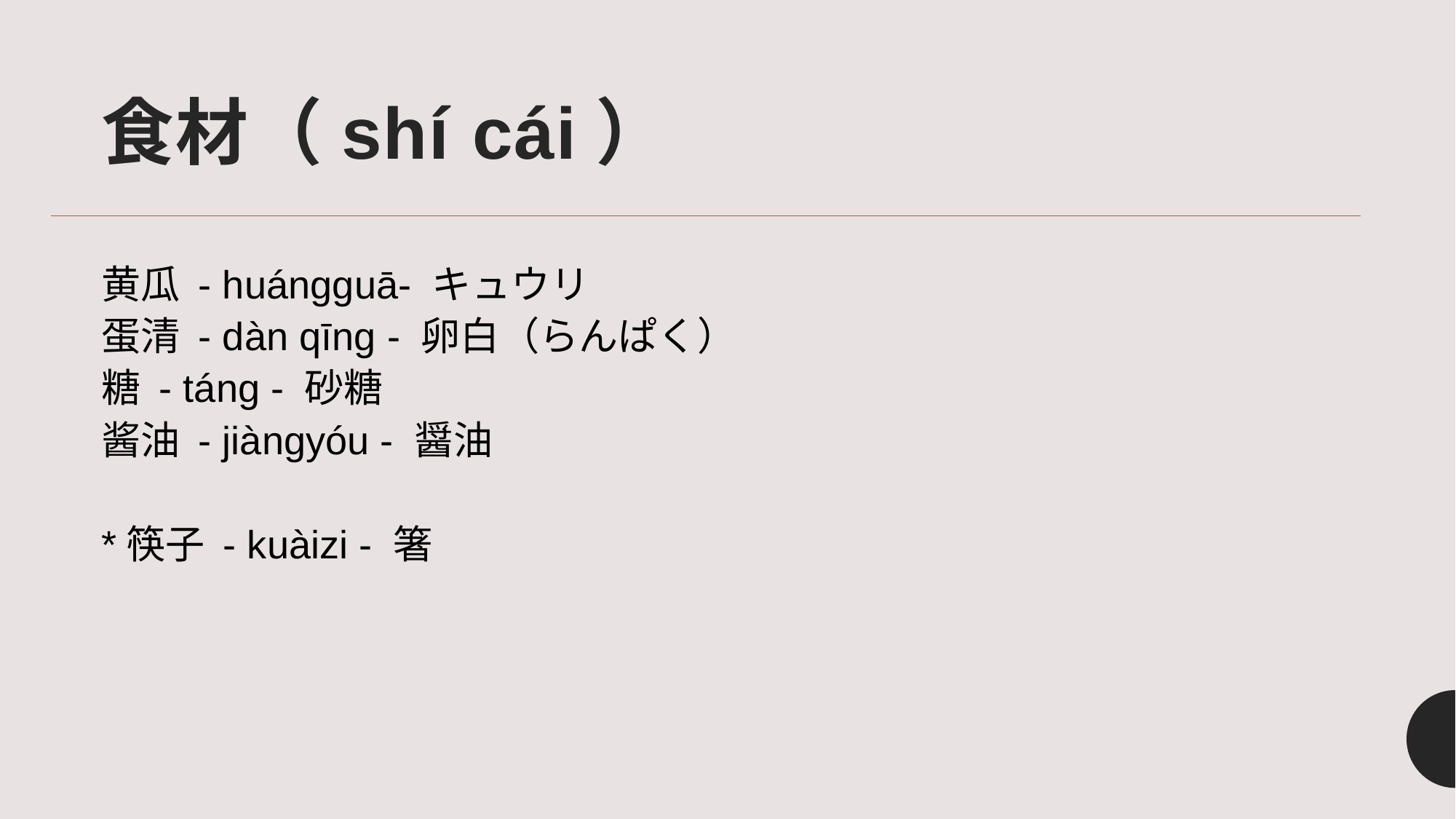

# 食材（shí cái）
黄瓜 - huángguā- キュウリ
蛋清 - dàn qīng - 卵白（らんぱく）
糖 - táng - 砂糖
酱油 - jiàngyóu - 醤油

*筷子 - kuàizi - 箸